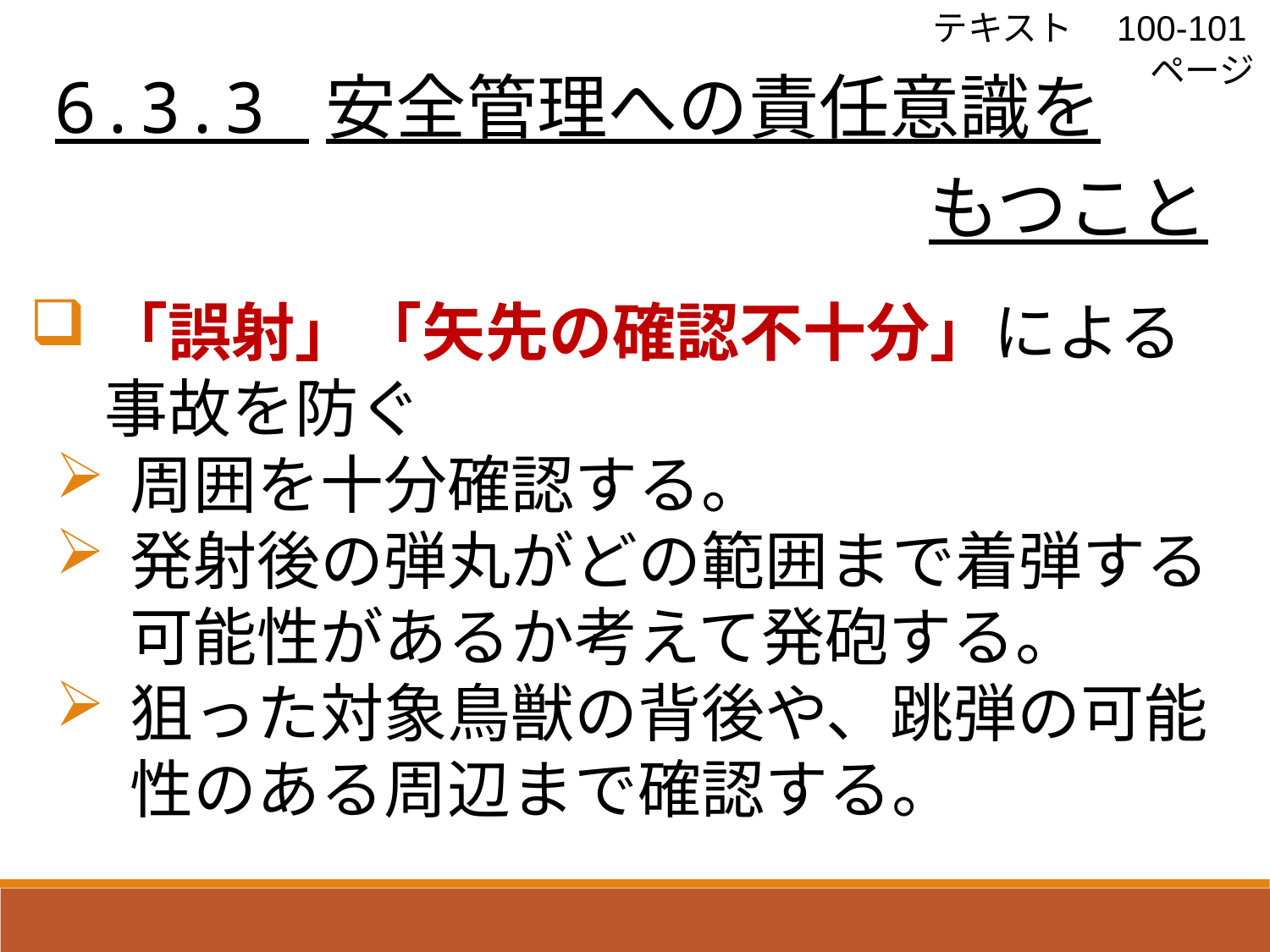

テキスト　100-101ページ
 6.3.3 安全管理への責任意識を
　　　　　　　　　　　　　もつこと
「誤射」「矢先の確認不十分」による事故を防ぐ
周囲を十分確認する。
発射後の弾丸がどの範囲まで着弾する可能性があるか考えて発砲する。
狙った対象鳥獣の背後や、跳弾の可能性のある周辺まで確認する。